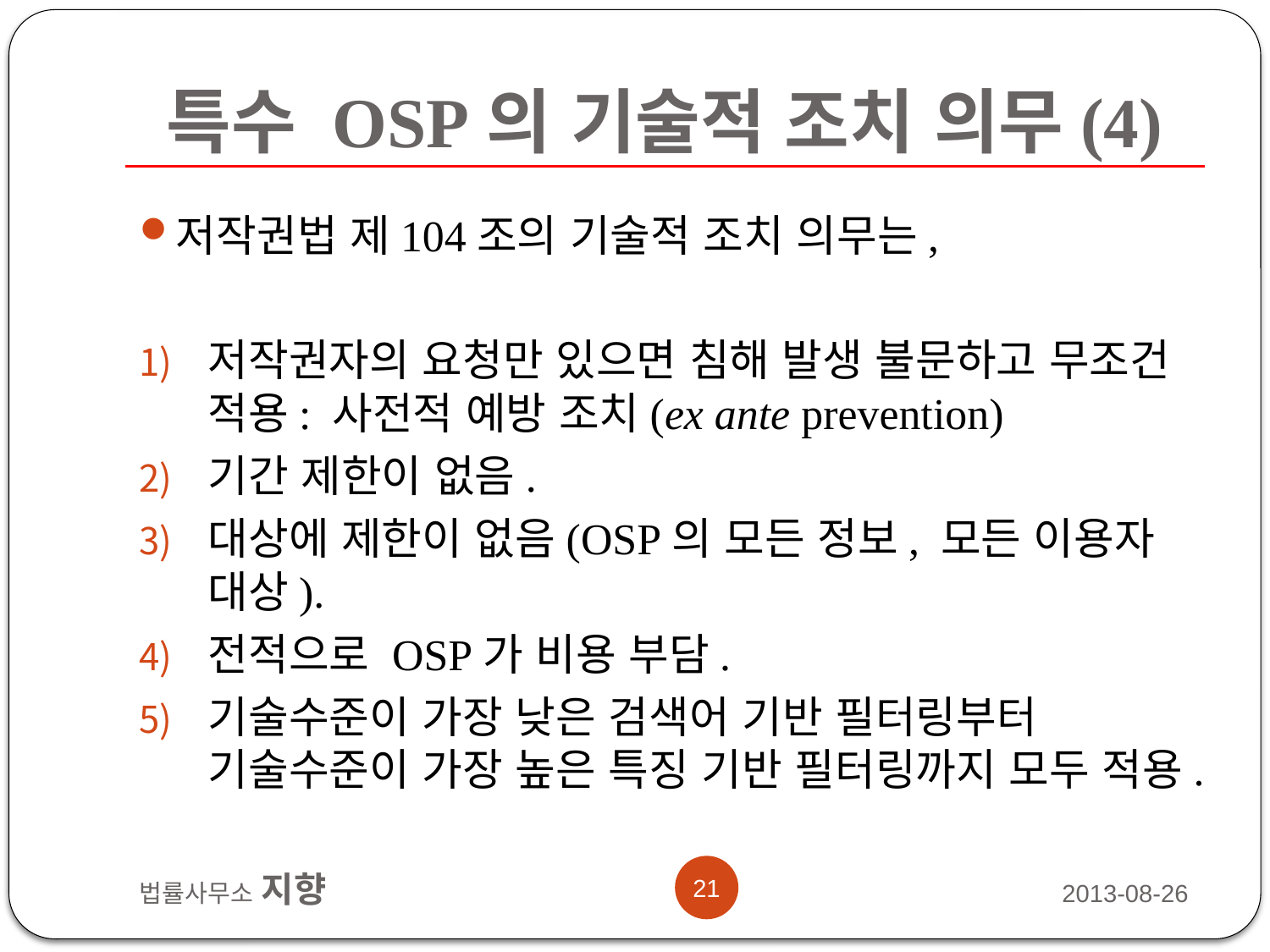

# 특수 OSP의 기술적 조치 의무(4)
저작권법 제104조의 기술적 조치 의무는,

저작권자의 요청만 있으면 침해 발생 불문하고 무조건 적용: 사전적 예방 조치(ex ante prevention)
기간 제한이 없음.
대상에 제한이 없음(OSP의 모든 정보, 모든 이용자 대상).
전적으로 OSP가 비용 부담.
기술수준이 가장 낮은 검색어 기반 필터링부터 기술수준이 가장 높은 특징 기반 필터링까지 모두 적용.
21
법률사무소 지향
2013-08-26